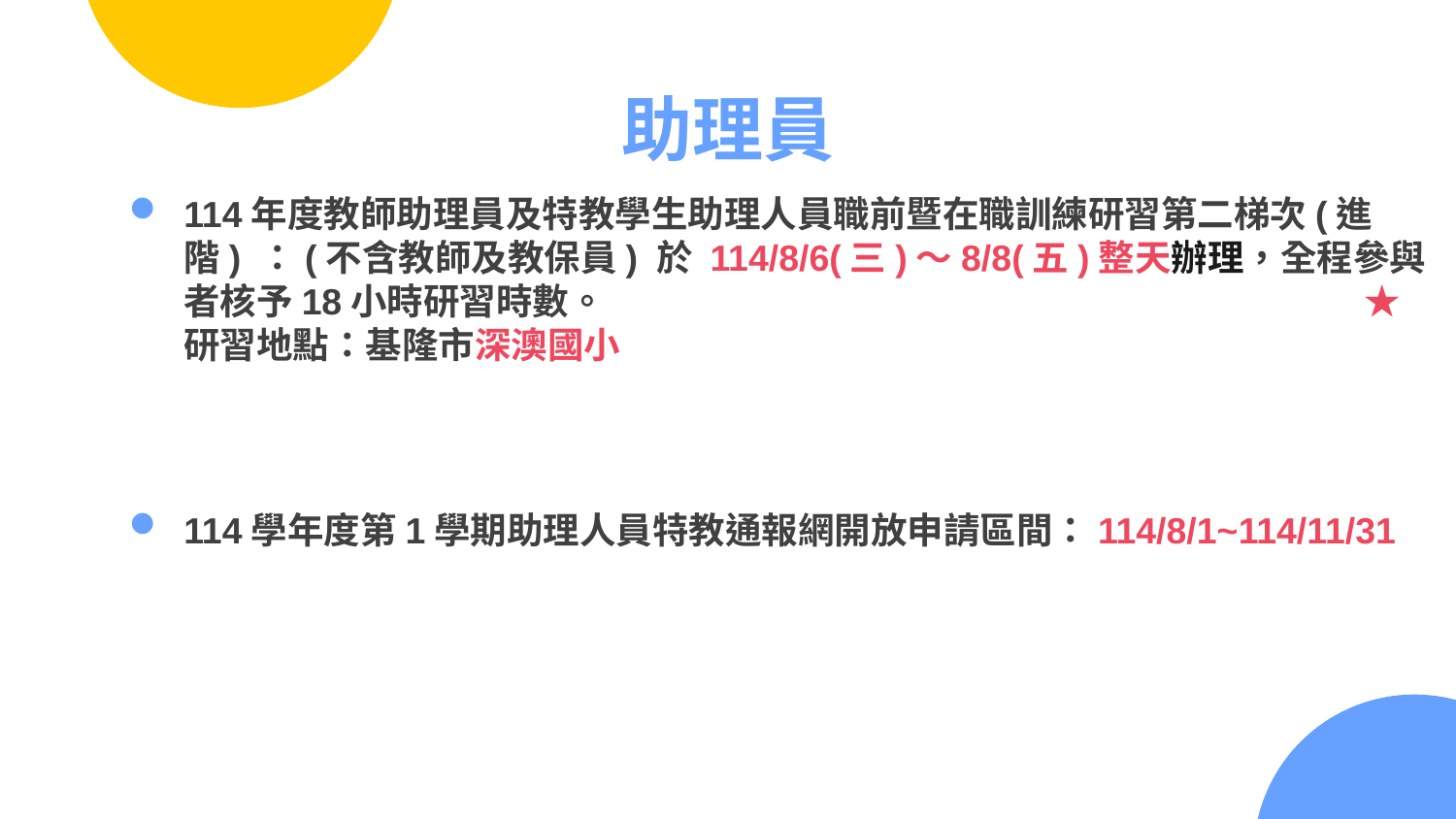

# 助理員
114年度教師助理員及特教學生助理人員職前暨在職訓練研習第二梯次(進階) ：(不含教師及教保員) 於 114/8/6(三)～8/8(五)整天辦理，全程參與者核予18小時研習時數。                                                                                            ★研習地點：基隆市深澳國小

114學年度第1學期助理人員特教通報網開放申請區間：114/8/1~114/11/31